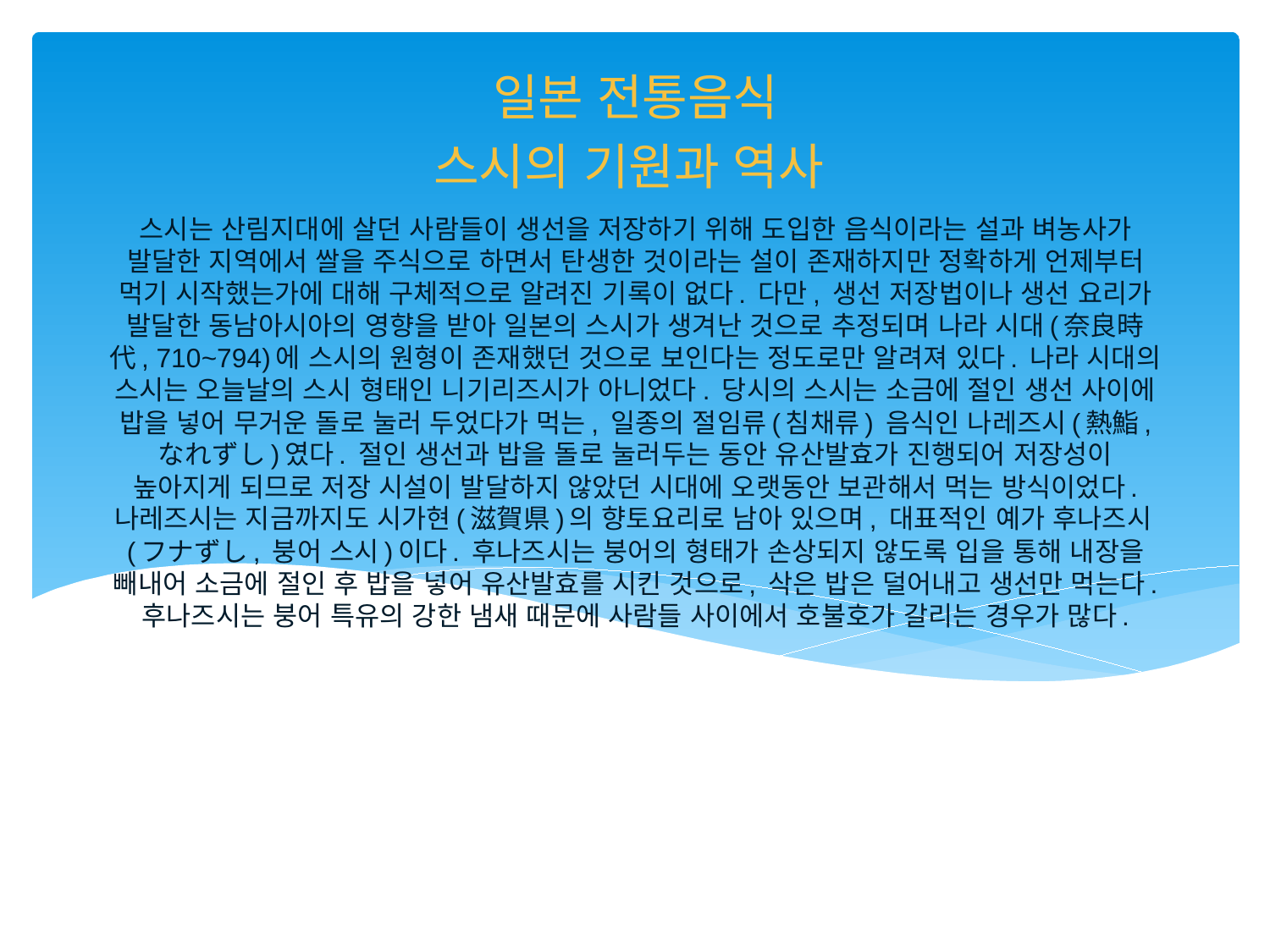

일본 전통음식
스시의 기원과 역사
# 스시는 산림지대에 살던 사람들이 생선을 저장하기 위해 도입한 음식이라는 설과 벼농사가 발달한 지역에서 쌀을 주식으로 하면서 탄생한 것이라는 설이 존재하지만 정확하게 언제부터 먹기 시작했는가에 대해 구체적으로 알려진 기록이 없다. 다만, 생선 저장법이나 생선 요리가 발달한 동남아시아의 영향을 받아 일본의 스시가 생겨난 것으로 추정되며 나라 시대(奈良時代, 710~794)에 스시의 원형이 존재했던 것으로 보인다는 정도로만 알려져 있다. 나라 시대의 스시는 오늘날의 스시 형태인 니기리즈시가 아니었다. 당시의 스시는 소금에 절인 생선 사이에 밥을 넣어 무거운 돌로 눌러 두었다가 먹는, 일종의 절임류(침채류) 음식인 나레즈시(熱鮨, なれずし)였다. 절인 생선과 밥을 돌로 눌러두는 동안 유산발효가 진행되어 저장성이 높아지게 되므로 저장 시설이 발달하지 않았던 시대에 오랫동안 보관해서 먹는 방식이었다. 나레즈시는 지금까지도 시가현(滋賀県)의 향토요리로 남아 있으며, 대표적인 예가 후나즈시(フナずし, 붕어 스시)이다. 후나즈시는 붕어의 형태가 손상되지 않도록 입을 통해 내장을 빼내어 소금에 절인 후 밥을 넣어 유산발효를 시킨 것으로, 삭은 밥은 덜어내고 생선만 먹는다. 후나즈시는 붕어 특유의 강한 냄새 때문에 사람들 사이에서 호불호가 갈리는 경우가 많다.